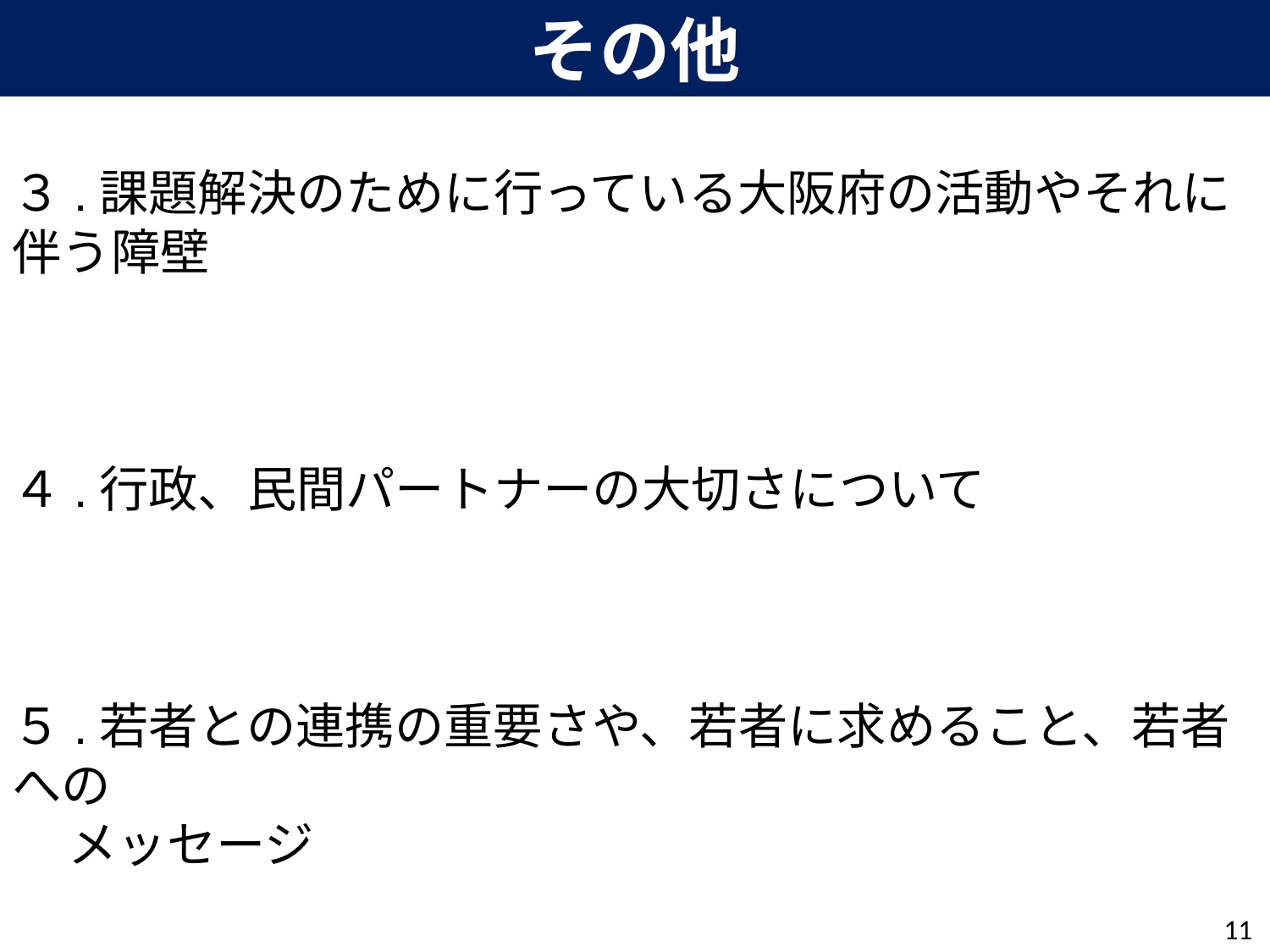

その他
３.課題解決のために行っている大阪府の活動やそれに伴う障壁

４.行政、民間パートナーの大切さについて

５.若者との連携の重要さや、若者に求めること、若者への
    メッセージ
11